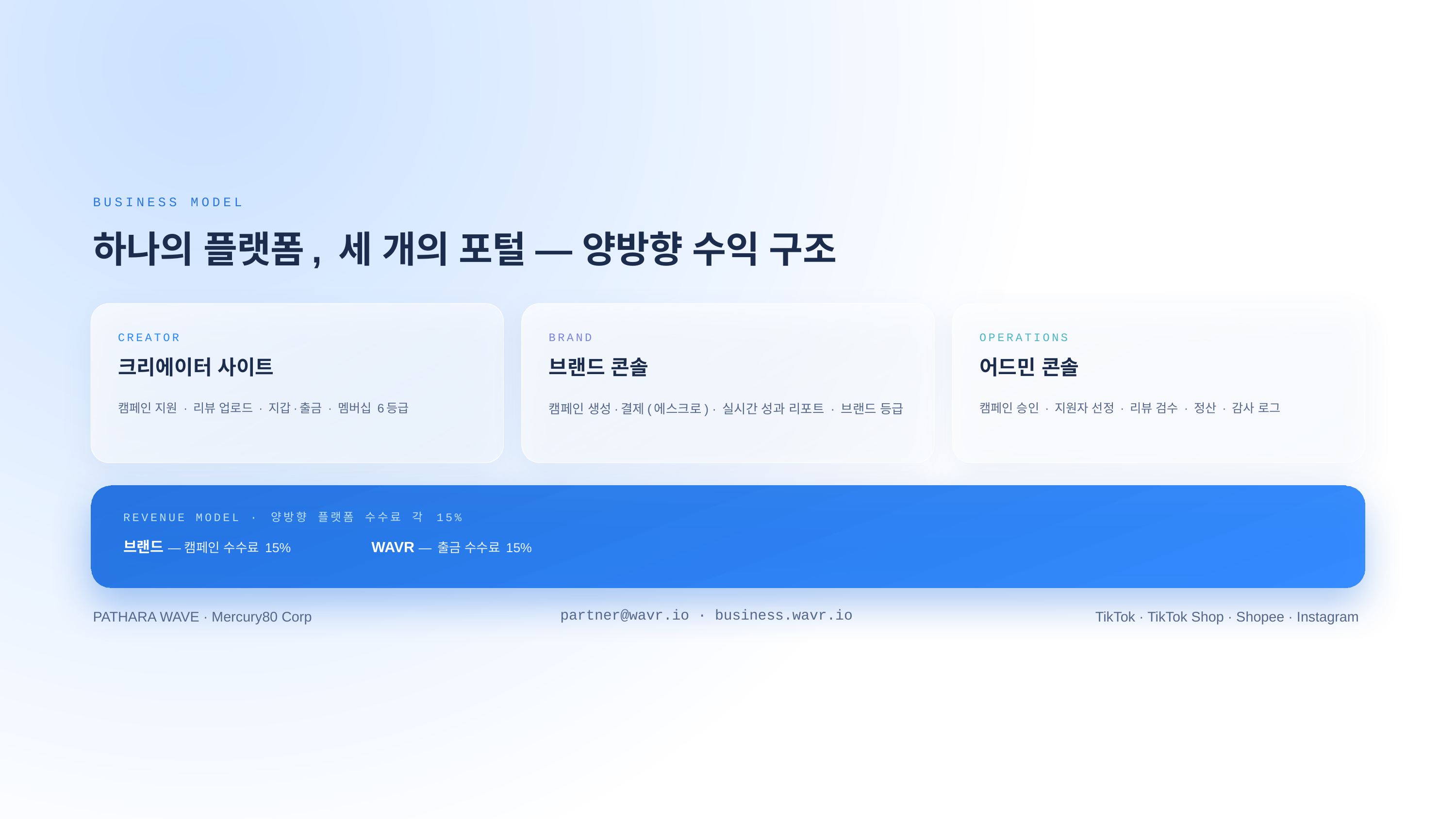

BUSINESS MODEL
하나의 플랫폼, 세 개의 포털 — 양방향 수익 구조

CREATOR
BRAND
OPERATIONS
크리에이터 사이트
브랜드 콘솔
어드민 콘솔
캠페인 지원 · 리뷰 업로드 · 지갑·출금 · 멤버십 6등급
캠페인 생성·결제(에스크로) · 실시간 성과 리포트 · 브랜드 등급
캠페인 승인 · 지원자 선정 · 리뷰 검수 · 정산 · 감사 로그

REVENUE MODEL · 양방향 플랫폼 수수료 각 15%
브랜드 — 캠페인 수수료 15%
WAVR — 출금 수수료 15%
partner@wavr.io · business.wavr.io
PATHARA WAVE · Mercury80 Corp
TikTok · TikTok Shop · Shopee · Instagram